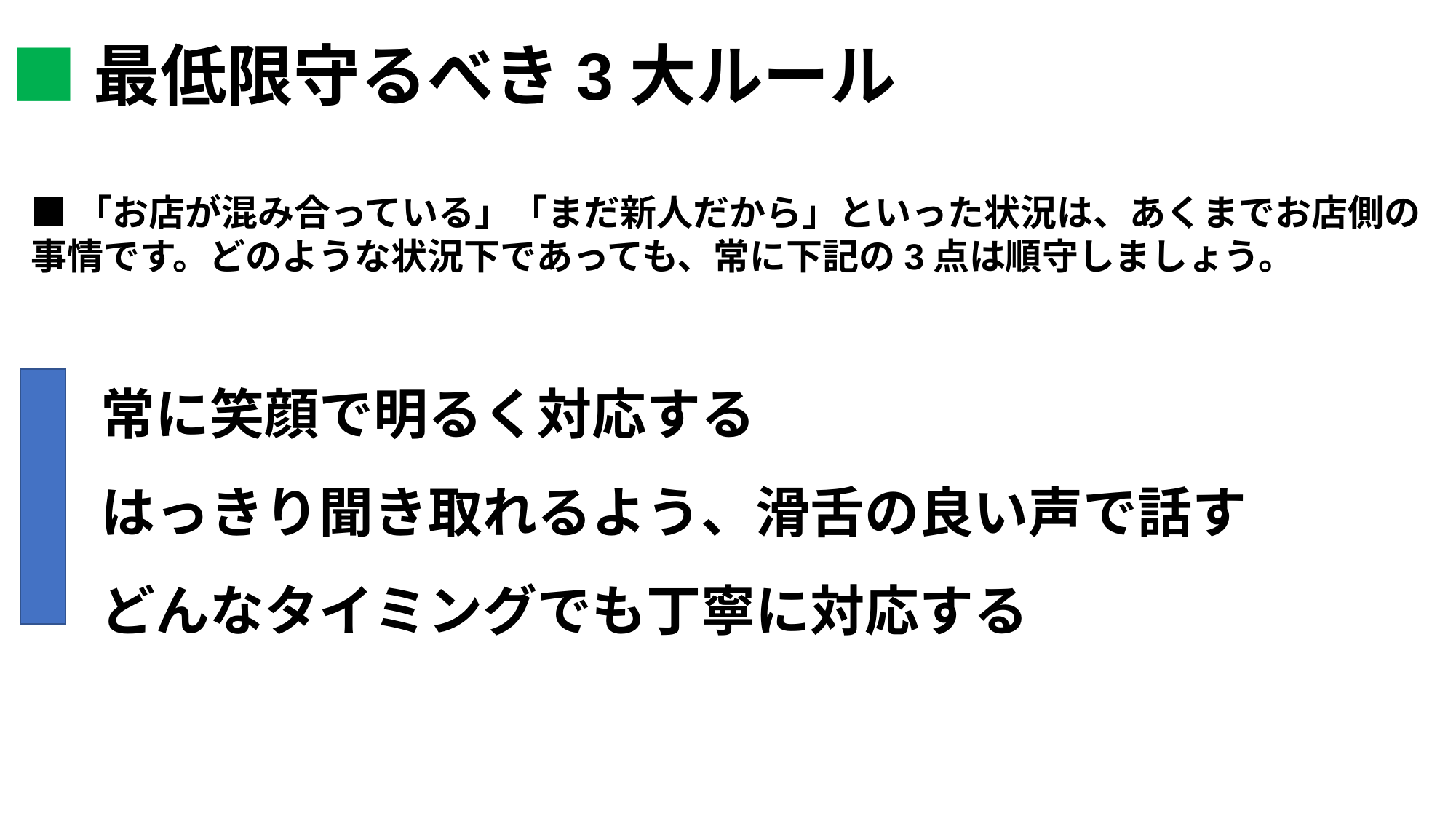

■最低限守るべき3大ルール
■「お店が混み合っている」「まだ新人だから」といった状況は、あくまでお店側の
事情です。どのような状況下であっても、常に下記の3点は順守しましょう。

常に笑顔で明るく対応する
はっきり聞き取れるよう、滑舌の良い声で話す
どんなタイミングでも丁寧に対応する